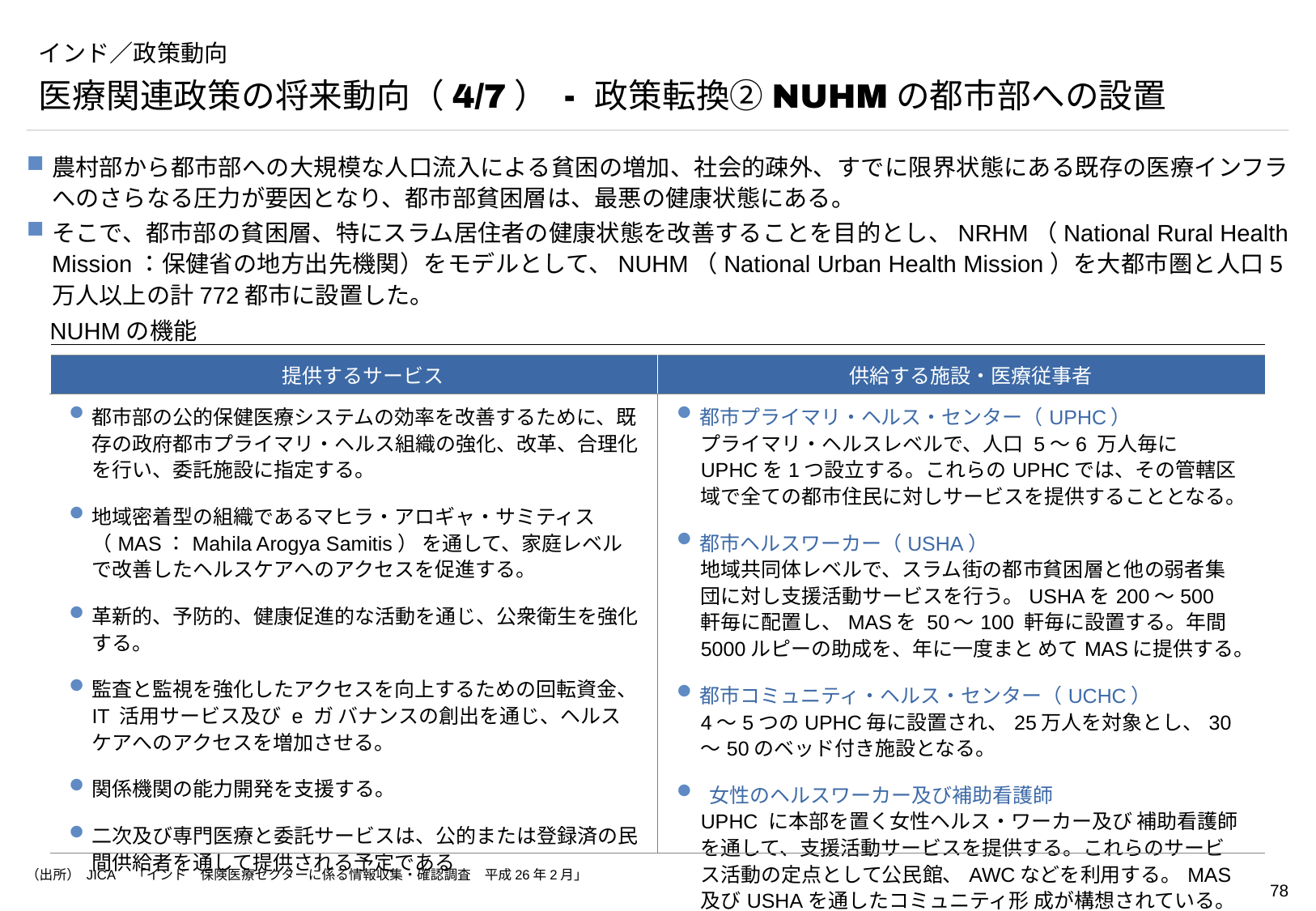

# インド／政策動向
医療関連政策の将来動向（4/7） - 政策転換②NUHMの都市部への設置
農村部から都市部への大規模な人口流入による貧困の増加、社会的疎外、すでに限界状態にある既存の医療インフラへのさらなる圧力が要因となり、都市部貧困層は、最悪の健康状態にある。
そこで、都市部の貧困層、特にスラム居住者の健康状態を改善することを目的とし、NRHM（National Rural Health Mission：保健省の地方出先機関）をモデルとして、NUHM（National Urban Health Mission）を大都市圏と人口5万人以上の計772都市に設置した。
NUHMの機能
| 提供するサービス | 供給する施設・医療従事者 |
| --- | --- |
| 都市部の公的保健医療システムの効率を改善するために、既存の政府都市プライマリ・ヘルス組織の強化、改革、合理化を行い、委託施設に指定する。 地域密着型の組織であるマヒラ・アロギャ・サミティス（MAS：Mahila Arogya Samitis） を通して、家庭レベルで改善したヘルスケアへのアクセスを促進する。 革新的、予防的、健康促進的な活動を通じ、公衆衛生を強化する。 監査と監視を強化したアクセスを向上するための回転資金、IT 活用サービス及び e ガ バナンスの創出を通じ、ヘルスケアへのアクセスを増加させる。 関係機関の能力開発を支援する。 二次及び専門医療と委託サービスは、公的または登録済の民間供給者を通して提供される予定である | 都市プライマリ・ヘルス・センター（UPHC） プライマリ・ヘルスレベルで、人口 5～6 万人毎にUPHCを1つ設立する。これらのUPHCでは、その管轄区域で全ての都市住民に対しサービスを提供することとなる。 都市ヘルスワーカー（USHA） 地域共同体レベルで、スラム街の都市貧困層と他の弱者集団に対し支援活動サービスを行う。USHAを200～500 軒毎に配置し、MASを 50～100 軒毎に設置する。年間5000ルピーの助成を、年に一度まと めてMASに提供する。 都市コミュニティ・ヘルス・センター（UCHC） 4～5つのUPHC毎に設置され、25万人を対象とし、30～50のベッド付き施設となる。 女性のヘルスワーカー及び補助看護師 UPHC に本部を置く女性ヘルス・ワーカー及び 補助看護師を通して、支援活動サービスを提供する。これらのサービス活動の定点として公民館、AWCなどを利用する。MAS及びUSHAを通したコミュニティ形 成が構想されている。 |
（出所） JICA　「インド　保険医療セクターに係る情報収集・確認調査　平成26年2月」